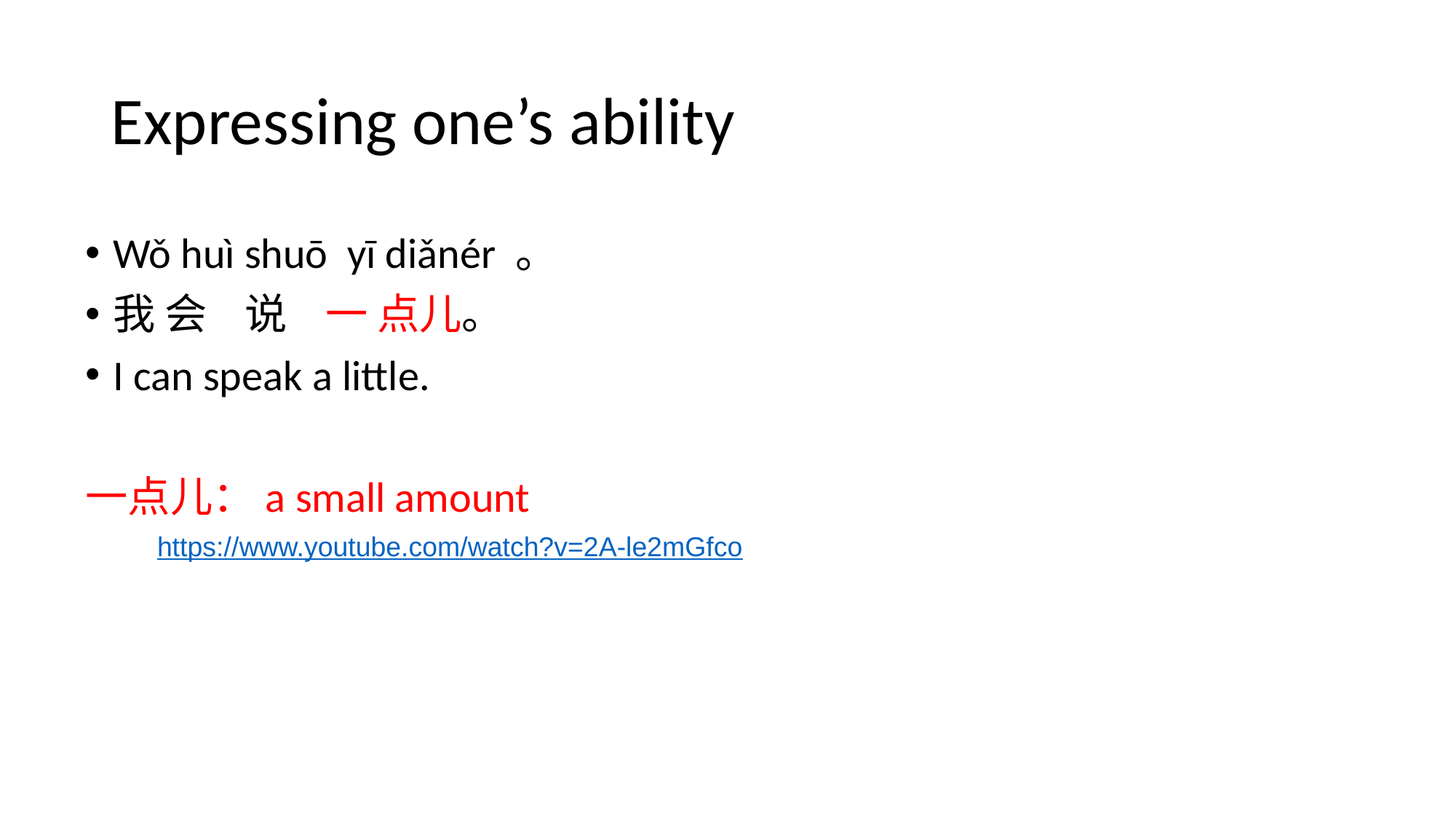

# Expressing one’s ability

Wǒ huì shuō  yī diǎnér 。
我 会    说    一 点儿。
I can speak a little.

一点儿：a small amount

https://www.youtube.com/watch?v=2A-le2mGfco